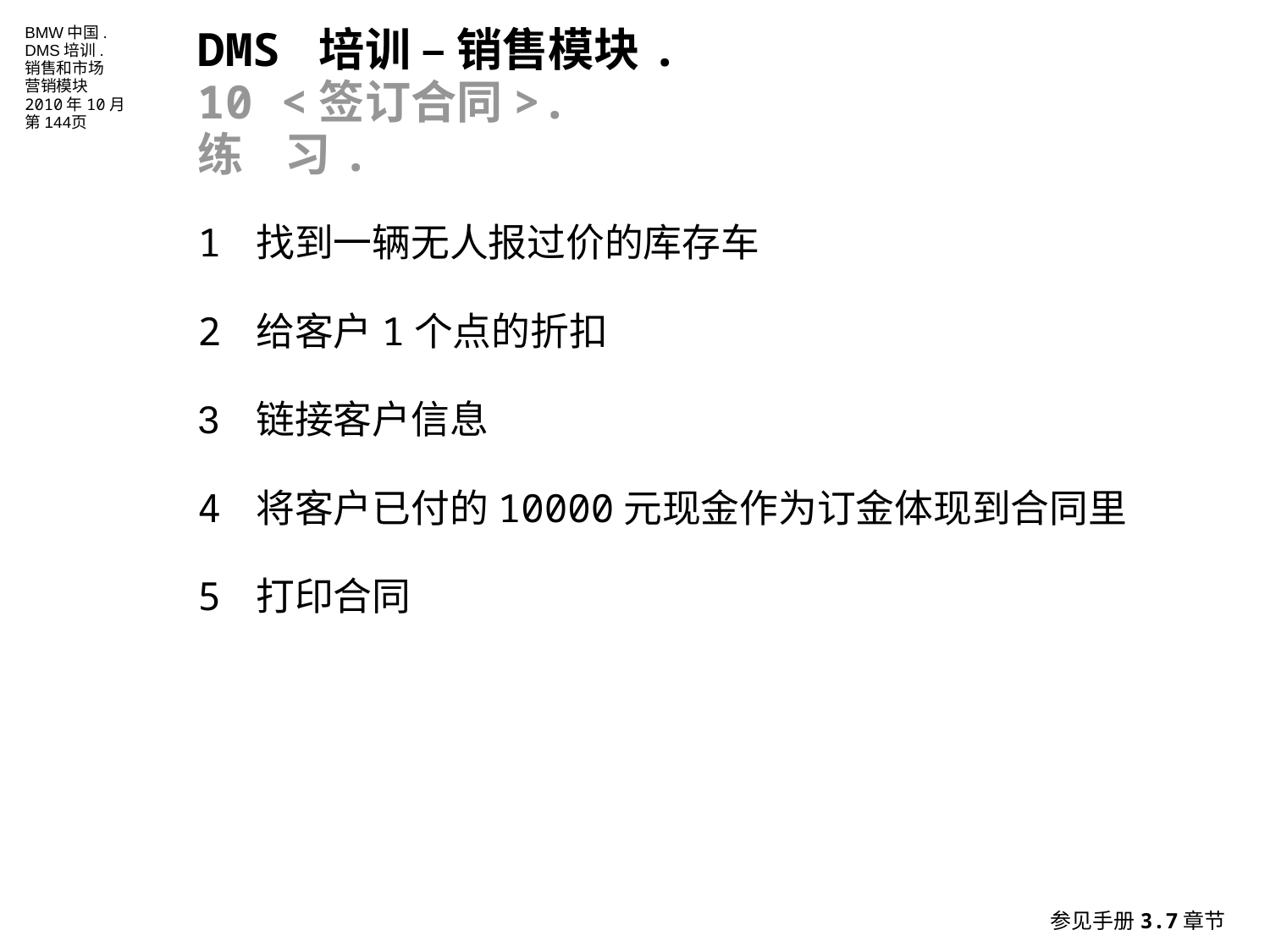

DMS 培训 – 销售模块.
10 <签订合同>.
练    习.
1	找到一辆无人报过价的库存车

2	给客户1个点的折扣

链接客户信息

4	将客户已付的10000元现金作为订金体现到合同里

5	打印合同

参见手册3.7章节